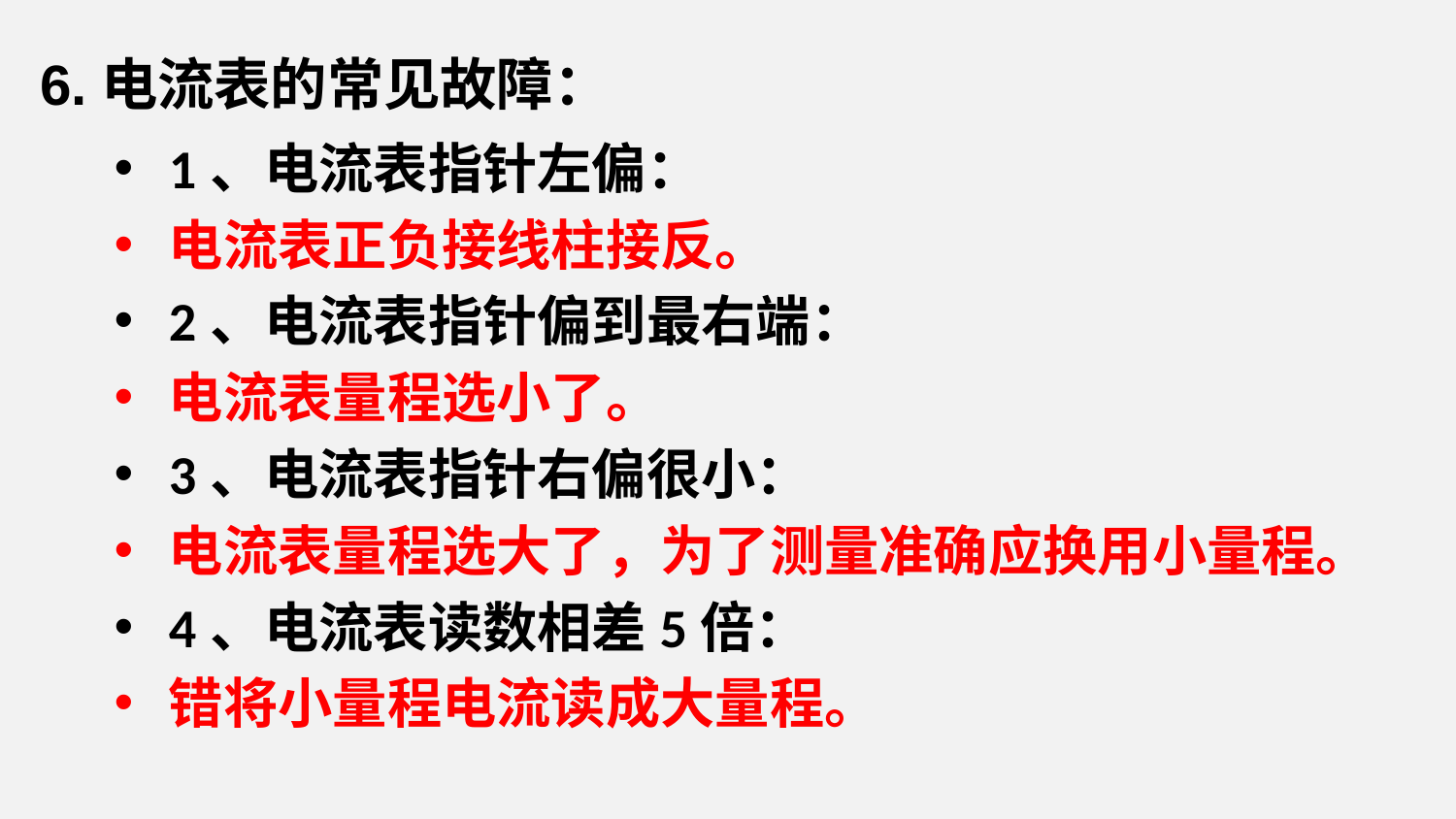

6.电流表的常见故障：
1、电流表指针左偏：
电流表正负接线柱接反。
2、电流表指针偏到最右端：
电流表量程选小了。
3、电流表指针右偏很小：
电流表量程选大了，为了测量准确应换用小量程。
4、电流表读数相差5倍：
错将小量程电流读成大量程。